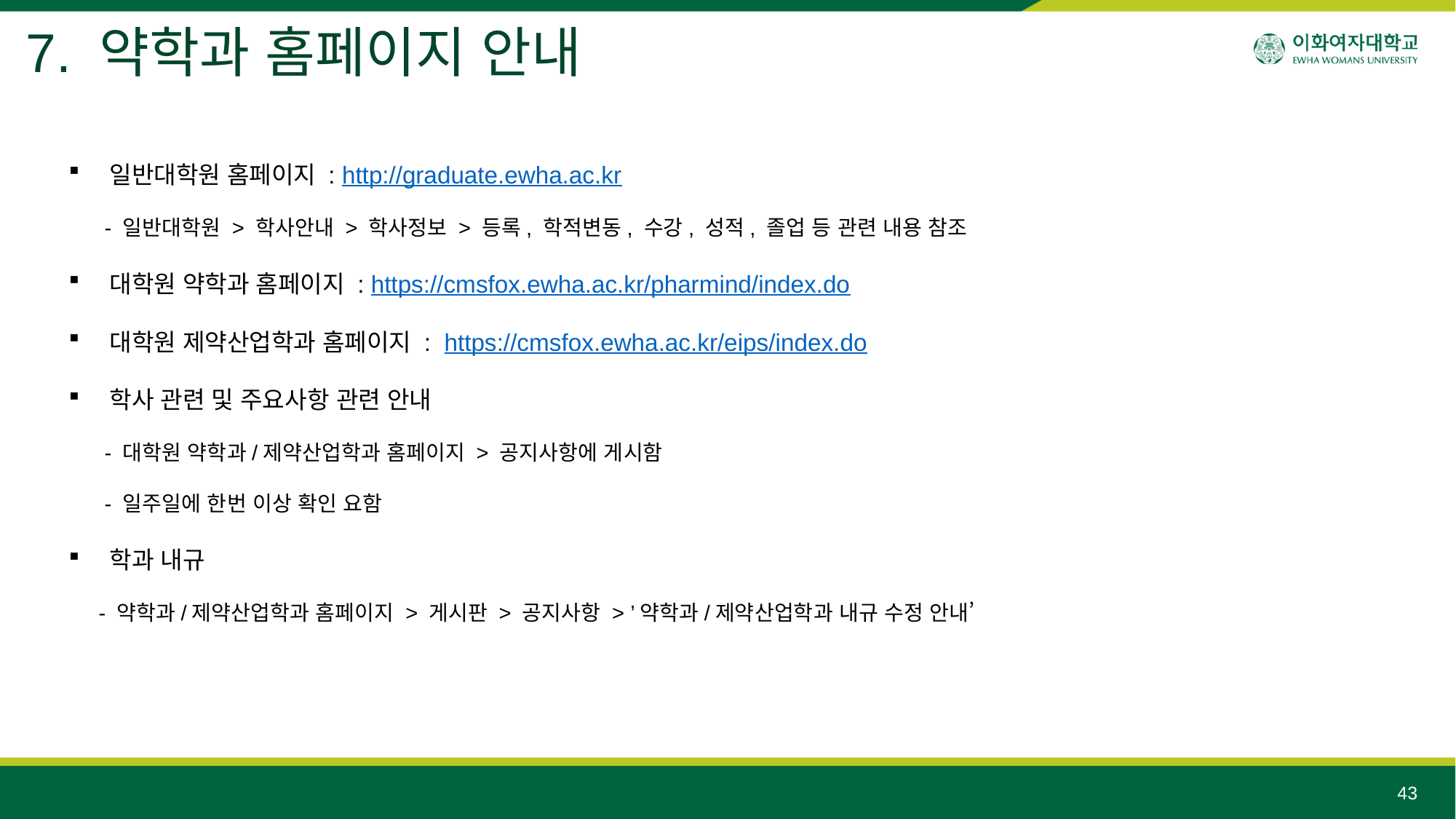

7. 약학과 홈페이지 안내
일반대학원 홈페이지 : http://graduate.ewha.ac.kr
      - 일반대학원 > 학사안내 > 학사정보 > 등록, 학적변동, 수강, 성적, 졸업 등 관련 내용 참조
대학원 약학과 홈페이지 : https://cmsfox.ewha.ac.kr/pharmind/index.do
대학원 제약산업학과 홈페이지 :  https://cmsfox.ewha.ac.kr/eips/index.do
학사 관련 및 주요사항 관련 안내
      - 대학원 약학과/제약산업학과 홈페이지 > 공지사항에 게시함
      - 일주일에 한번 이상 확인 요함
학과 내규
     - 약학과/제약산업학과 홈페이지 > 게시판 > 공지사항 > ’약학과/제약산업학과 내규 수정 안내’
43